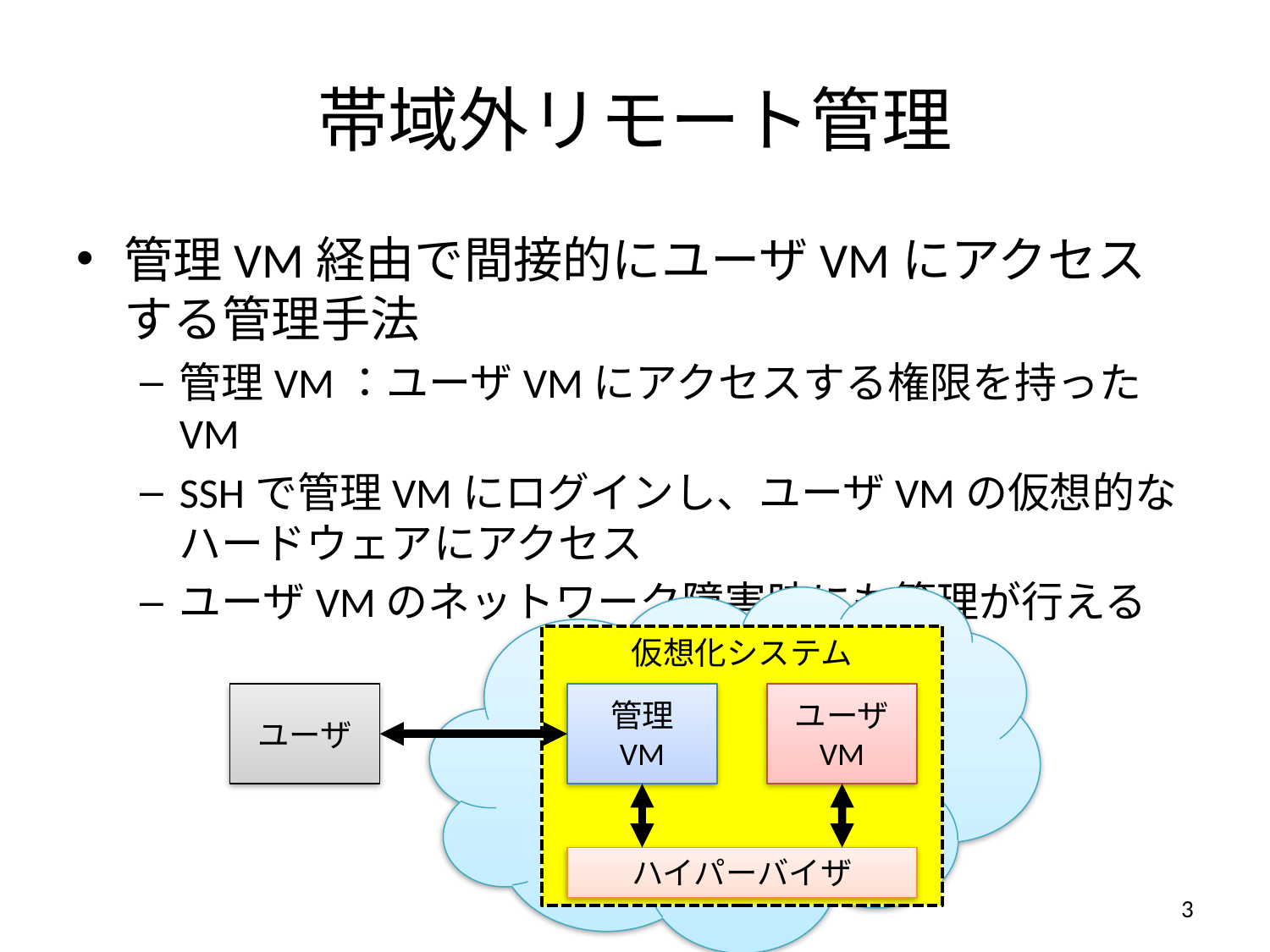

# 帯域外リモート管理
管理VM経由で間接的にユーザVMにアクセスする管理手法
管理VM：ユーザVMにアクセスする権限を持ったVM
SSHで管理VMにログインし、ユーザVMの仮想的なハードウェアにアクセス
ユーザVMのネットワーク障害時にも管理が行える

仮想化システム

ユーザ
管理
VM
ユーザ
VM
ハイパーバイザ
3